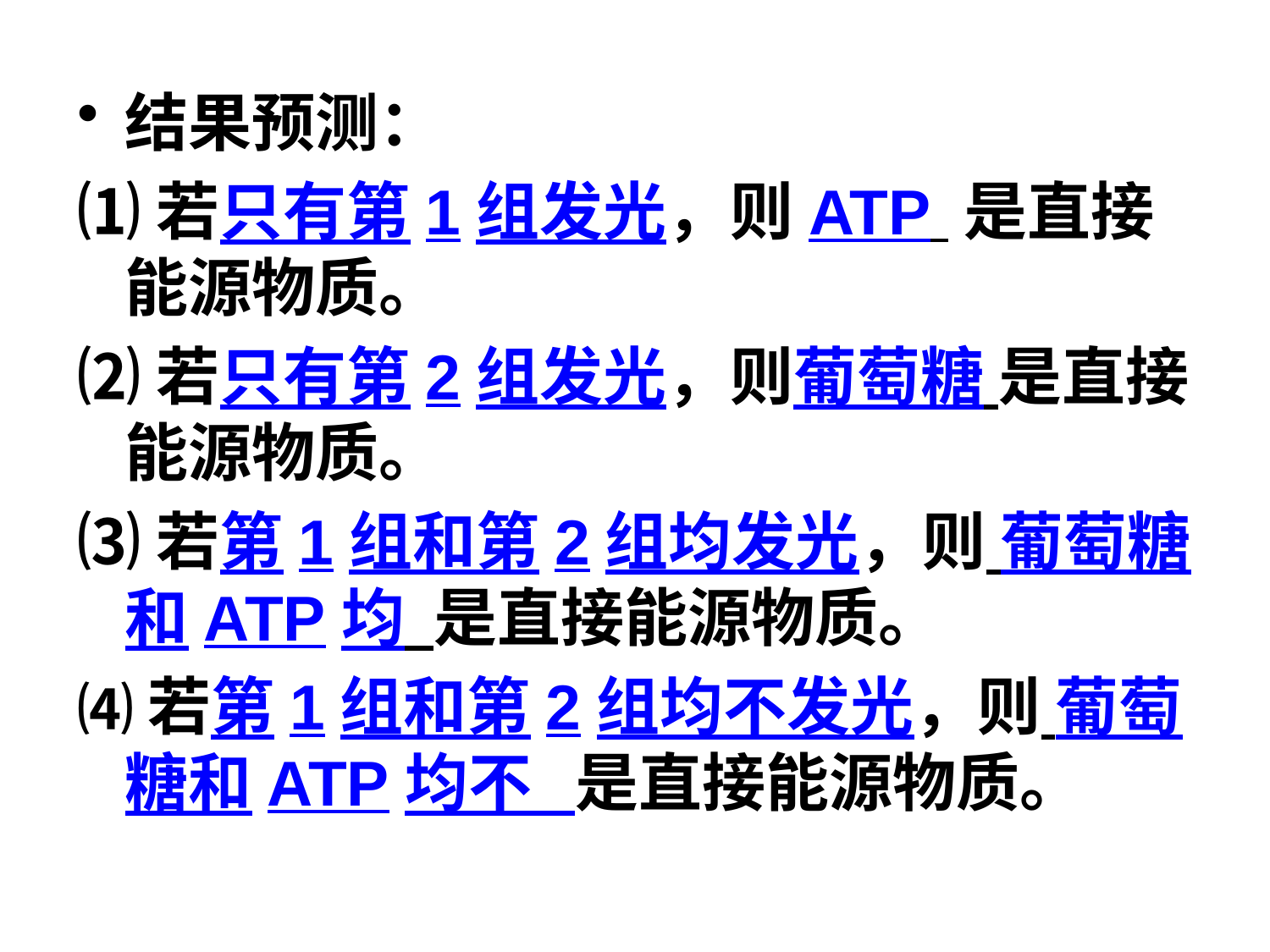

结果预测：
⑴若只有第1组发光，则ATP 是直接能源物质。
⑵若只有第2组发光，则葡萄糖 是直接能源物质。
⑶若第1组和第2组均发光，则 葡萄糖和ATP均  是直接能源物质。
⑷若第1组和第2组均不发光，则 葡萄糖和ATP均不   是直接能源物质。